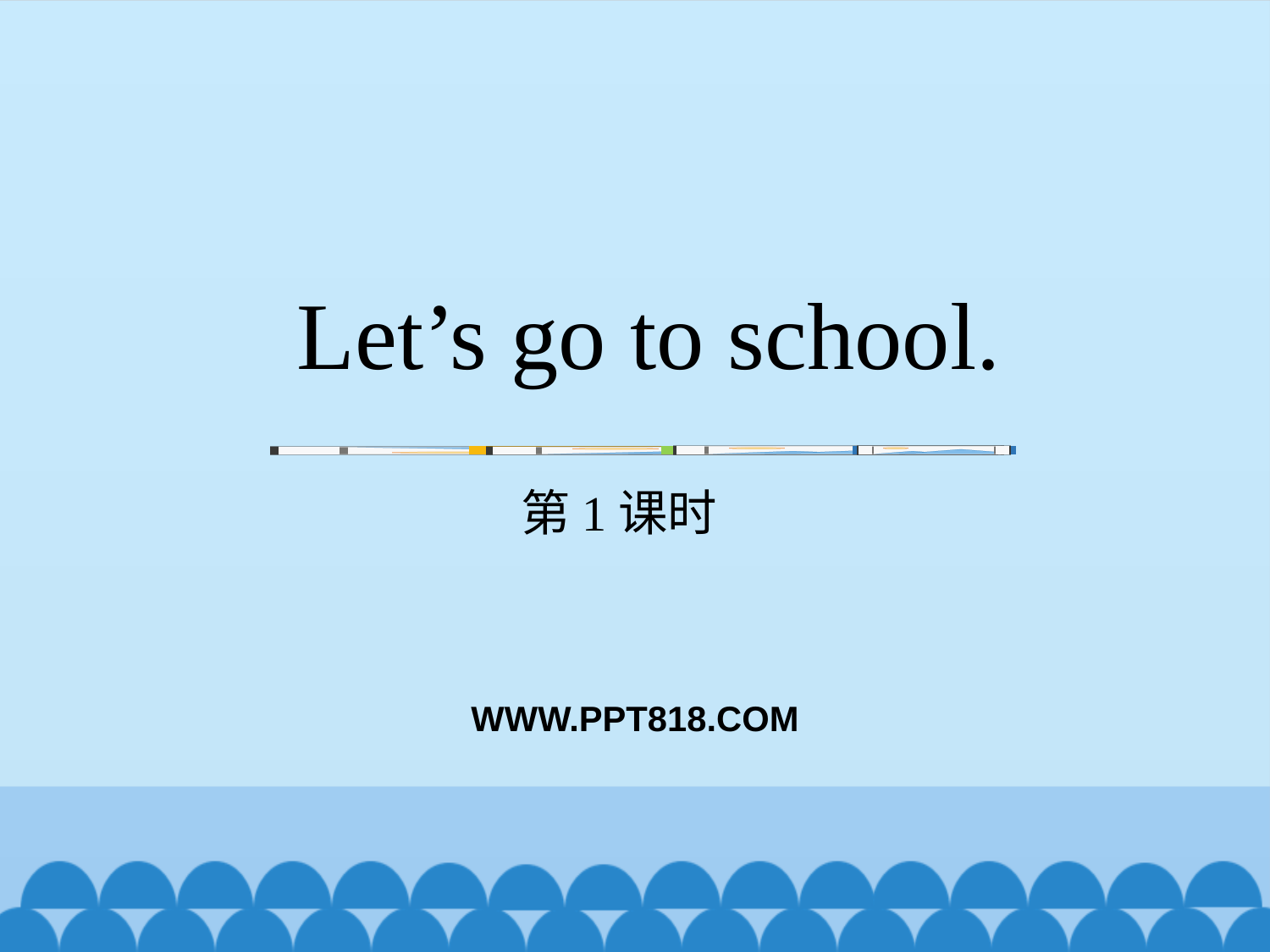

# Let’s go to school.

第1课时
WWW.PPT818.COM